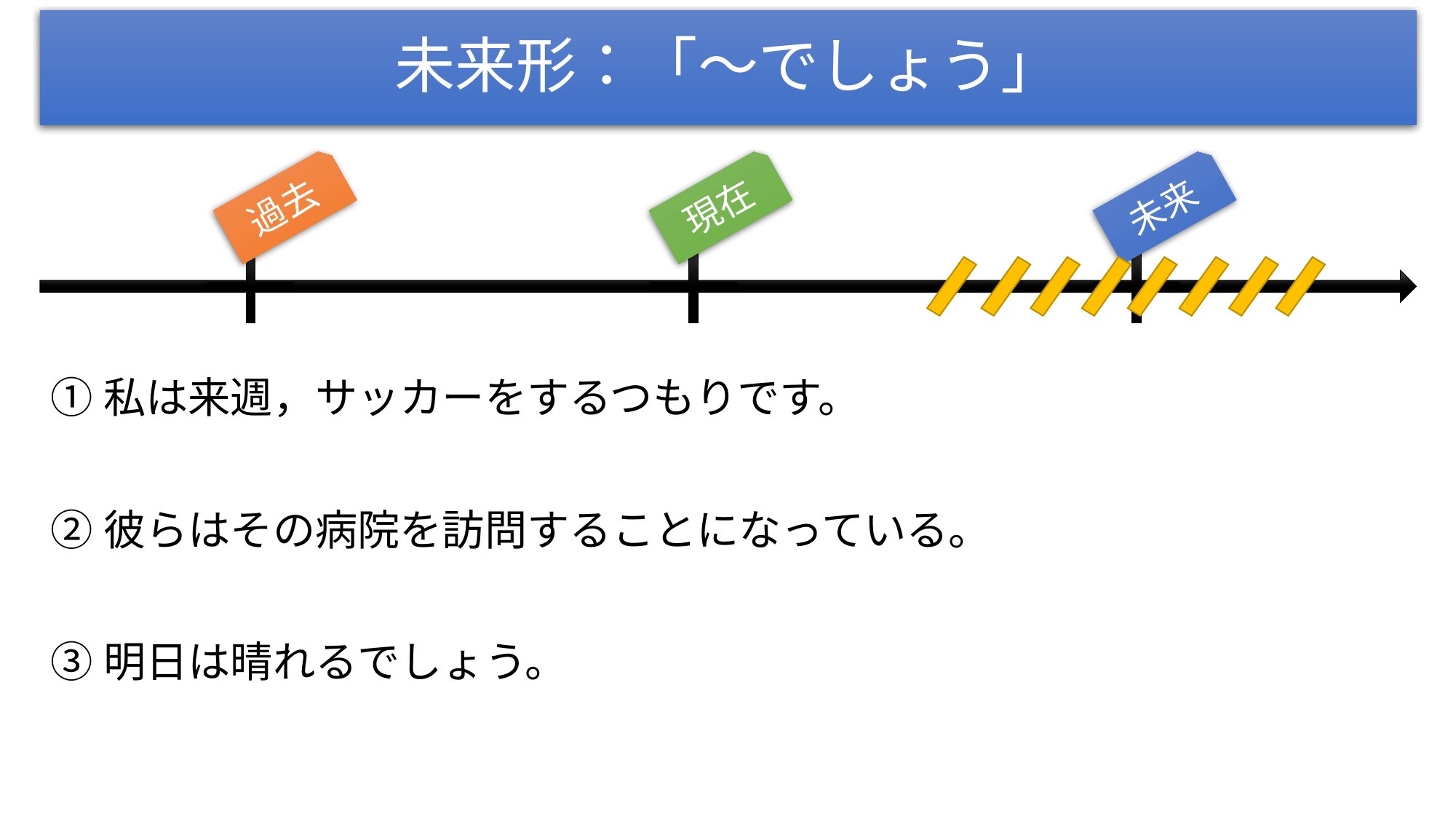

# 未来形：「～でしょう」
過去
現在
未来

①私は来週，サッカーをするつもりです。

②彼らはその病院を訪問することになっている。

③明日は晴れるでしょう。